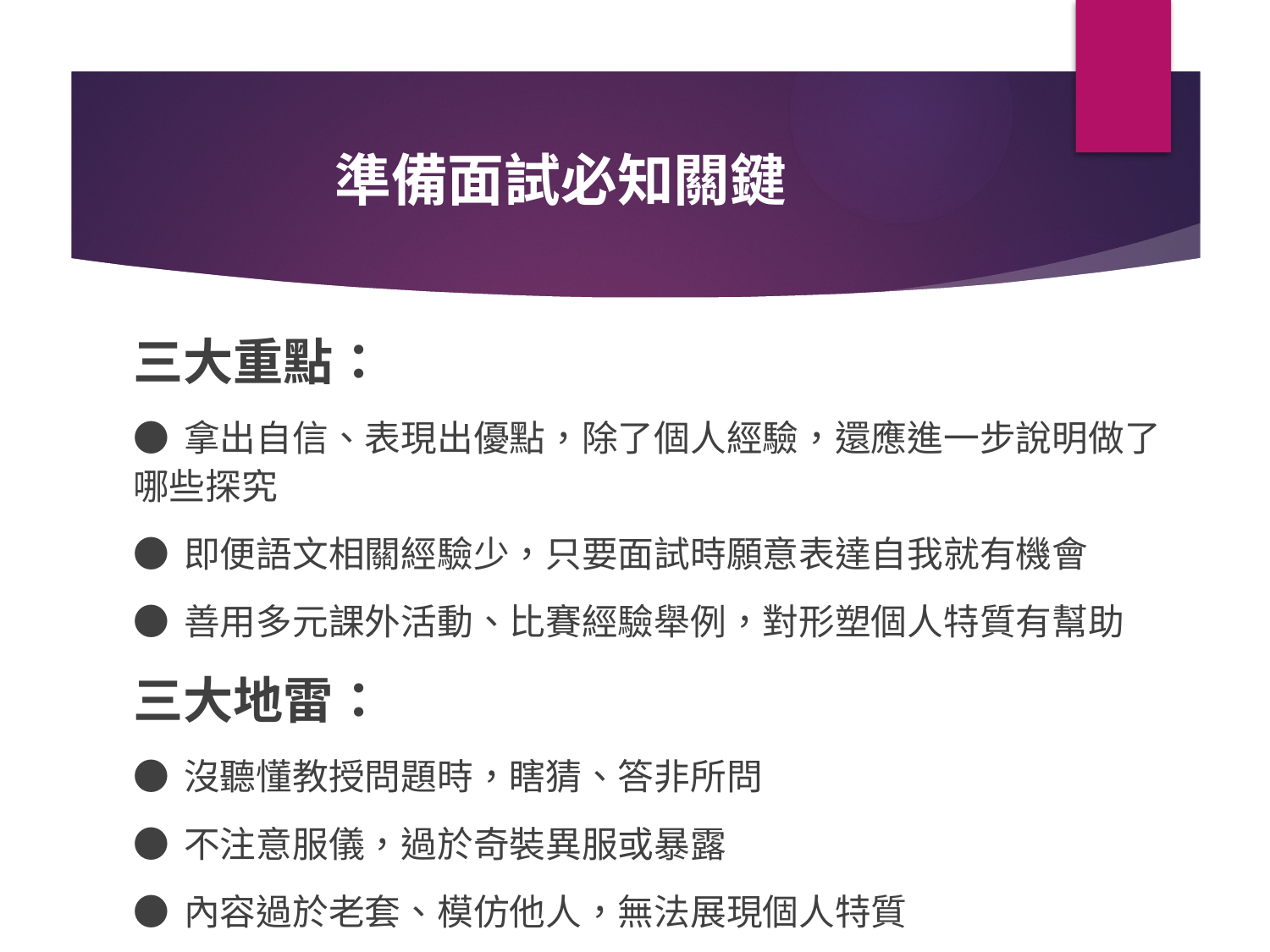

# 準備面試必知關鍵
三大重點：
● 拿出自信、表現出優點，除了個人經驗，還應進一步說明做了哪些探究
● 即便語文相關經驗少，只要面試時願意表達自我就有機會
● 善用多元課外活動、比賽經驗舉例，對形塑個人特質有幫助
三大地雷：
● 沒聽懂教授問題時，瞎猜、答非所問
● 不注意服儀，過於奇裝異服或暴露
● 內容過於老套、模仿他人，無法展現個人特質